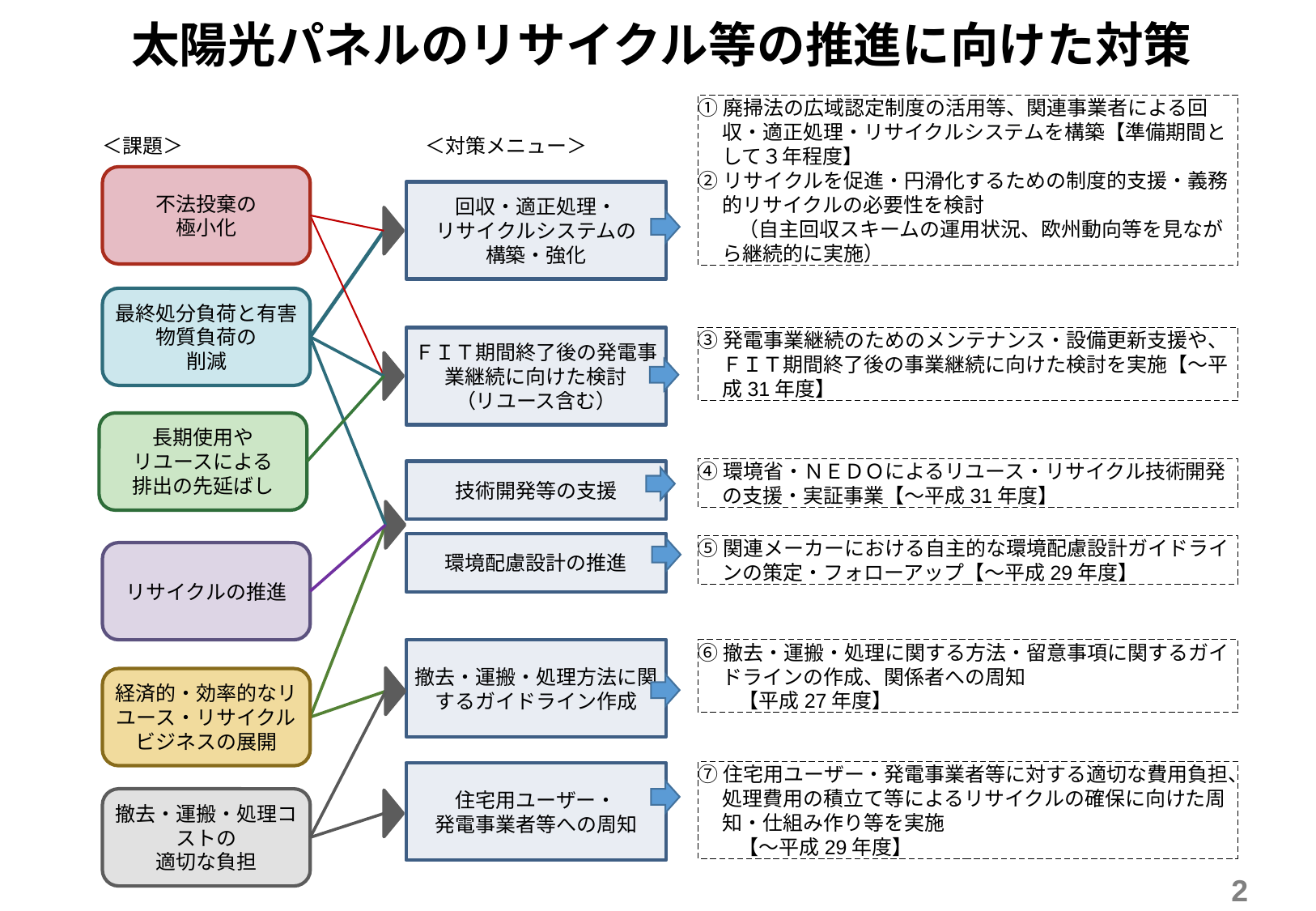

太陽光パネルのリサイクル等の推進に向けた対策
①廃掃法の広域認定制度の活用等、関連事業者による回収・適正処理・リサイクルシステムを構築【準備期間として３年程度】
②リサイクルを促進・円滑化するための制度的支援・義務的リサイクルの必要性を検討
　　（自主回収スキームの運用状況、欧州動向等を見ながら継続的に実施）
＜課題＞
＜対策メニュー＞
不法投棄の
極小化
回収・適正処理・
リサイクルシステムの
構築・強化

最終処分負荷と有害物質負荷の
削減
③発電事業継続のためのメンテナンス・設備更新支援や、ＦＩＴ期間終了後の事業継続に向けた検討を実施【～平成31年度】
ＦＩＴ期間終了後の発電事業継続に向けた検討
（リユース含む）

長期使用や
リユースによる
排出の先延ばし
④環境省・ＮＥＤＯによるリユース・リサイクル技術開発の支援・実証事業【～平成31年度】
技術開発等の支援

環境配慮設計の推進
⑤関連メーカーにおける自主的な環境配慮設計ガイドラインの策定・フォローアップ【～平成29年度】
リサイクルの推進
撤去・運搬・処理方法に関するガイドライン作成
⑥撤去・運搬・処理に関する方法・留意事項に関するガイドラインの作成、関係者への周知
　　【平成27年度】
経済的・効率的なリユース・リサイクルビジネスの展開

⑦住宅用ユーザー・発電事業者等に対する適切な費用負担、処理費用の積立て等によるリサイクルの確保に向けた周知・仕組み作り等を実施
　　【～平成29年度】
住宅用ユーザー・
発電事業者等への周知
撤去・運搬・処理コストの
適切な負担

2